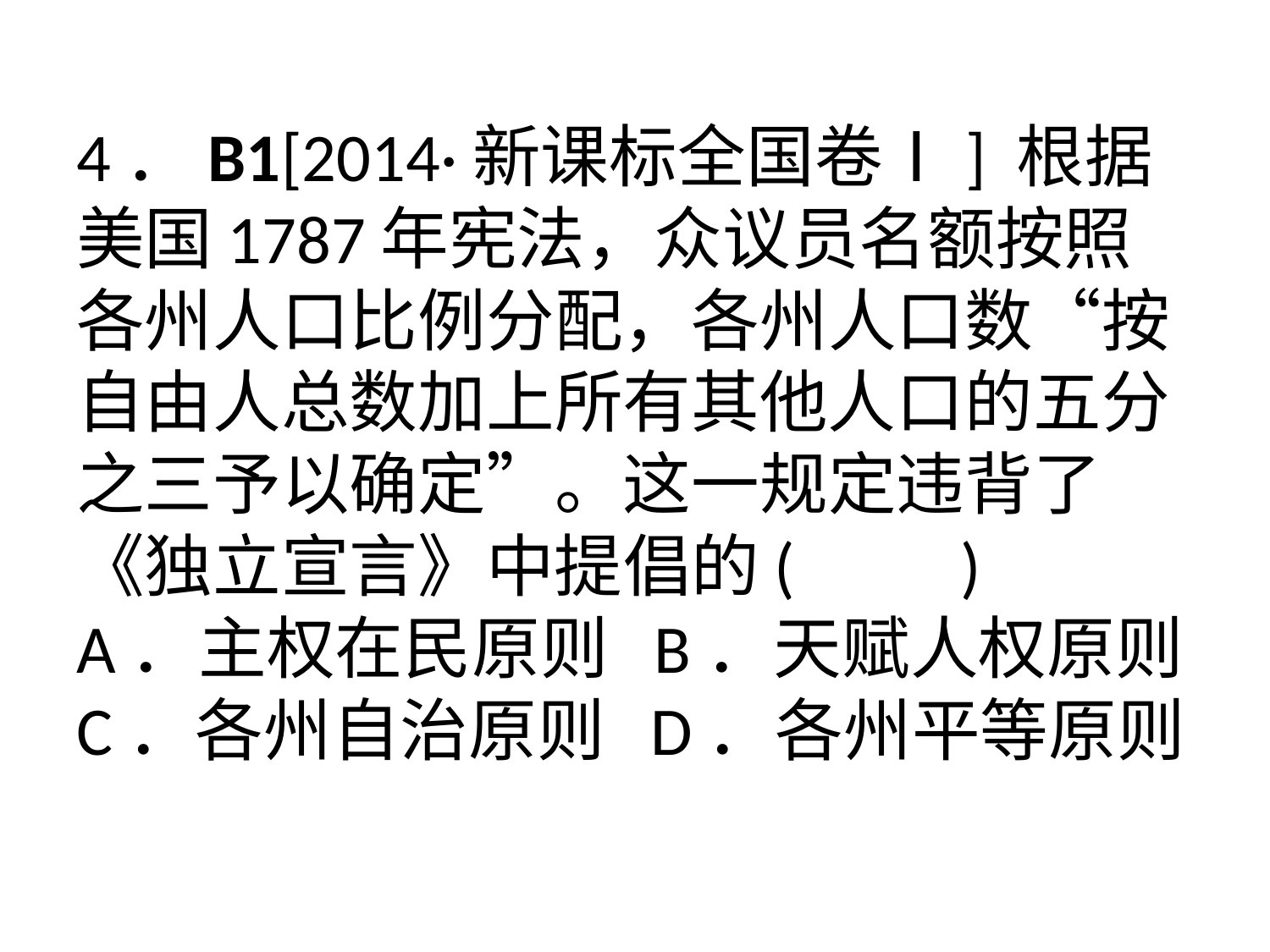

# 4．B1[2014·新课标全国卷Ⅰ] 根据美国1787年宪法，众议员名额按照各州人口比例分配，各州人口数“按自由人总数加上所有其他人口的五分之三予以确定”。这一规定违背了《独立宣言》中提倡的(　　) A．主权在民原则  B．天赋人权原则 C．各州自治原则  D．各州平等原则